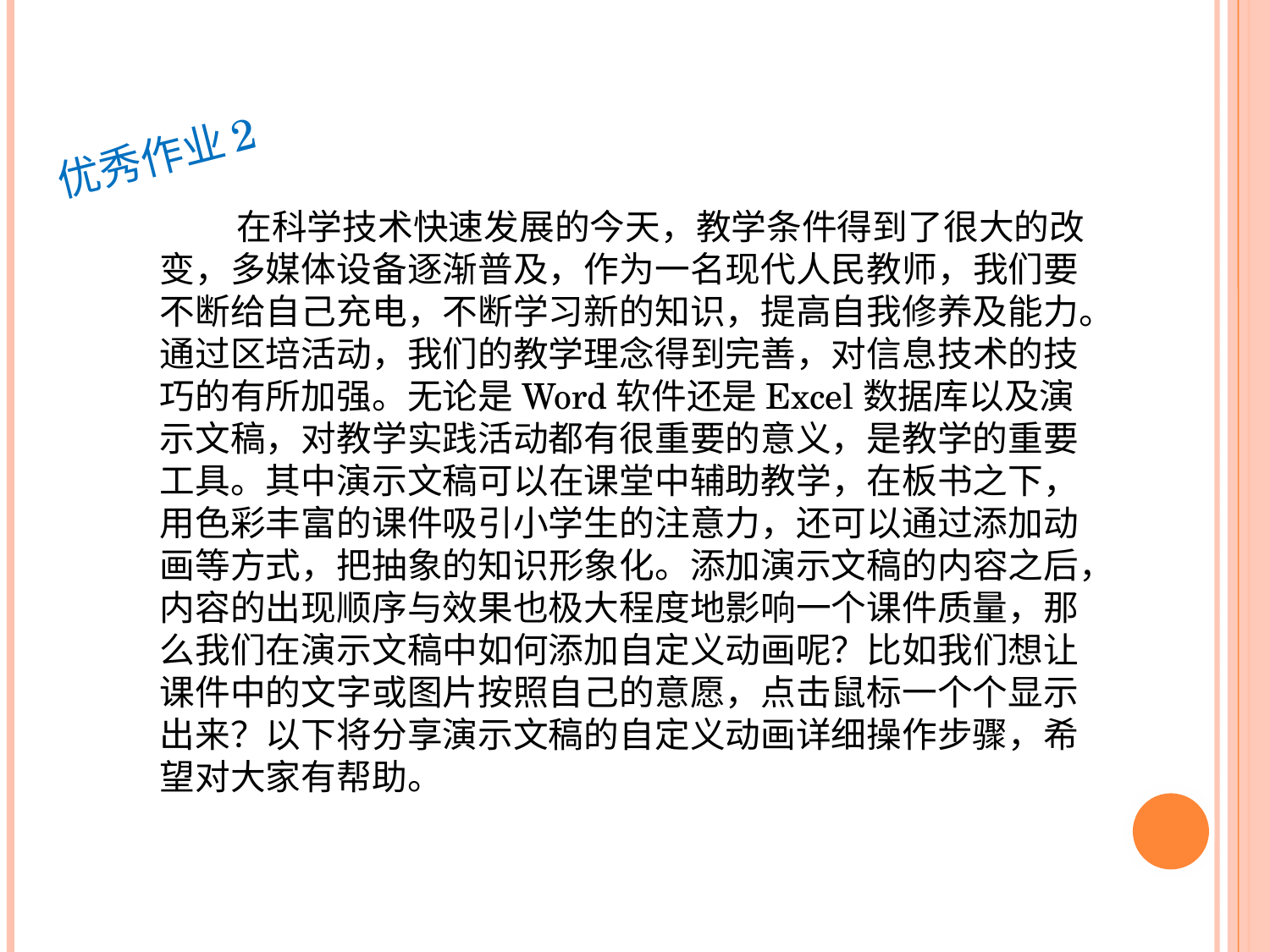

# 优秀作业2
    在科学技术快速发展的今天，教学条件得到了很大的改变，多媒体设备逐渐普及，作为一名现代人民教师，我们要不断给自己充电，不断学习新的知识，提高自我修养及能力。通过区培活动，我们的教学理念得到完善，对信息技术的技巧的有所加强。无论是Word软件还是Excel数据库以及演示文稿，对教学实践活动都有很重要的意义，是教学的重要工具。其中演示文稿可以在课堂中辅助教学，在板书之下，用色彩丰富的课件吸引小学生的注意力，还可以通过添加动画等方式，把抽象的知识形象化。添加演示文稿的内容之后，内容的出现顺序与效果也极大程度地影响一个课件质量，那么我们在演示文稿中如何添加自定义动画呢？比如我们想让课件中的文字或图片按照自己的意愿，点击鼠标一个个显示出来？以下将分享演示文稿的自定义动画详细操作步骤，希望对大家有帮助。